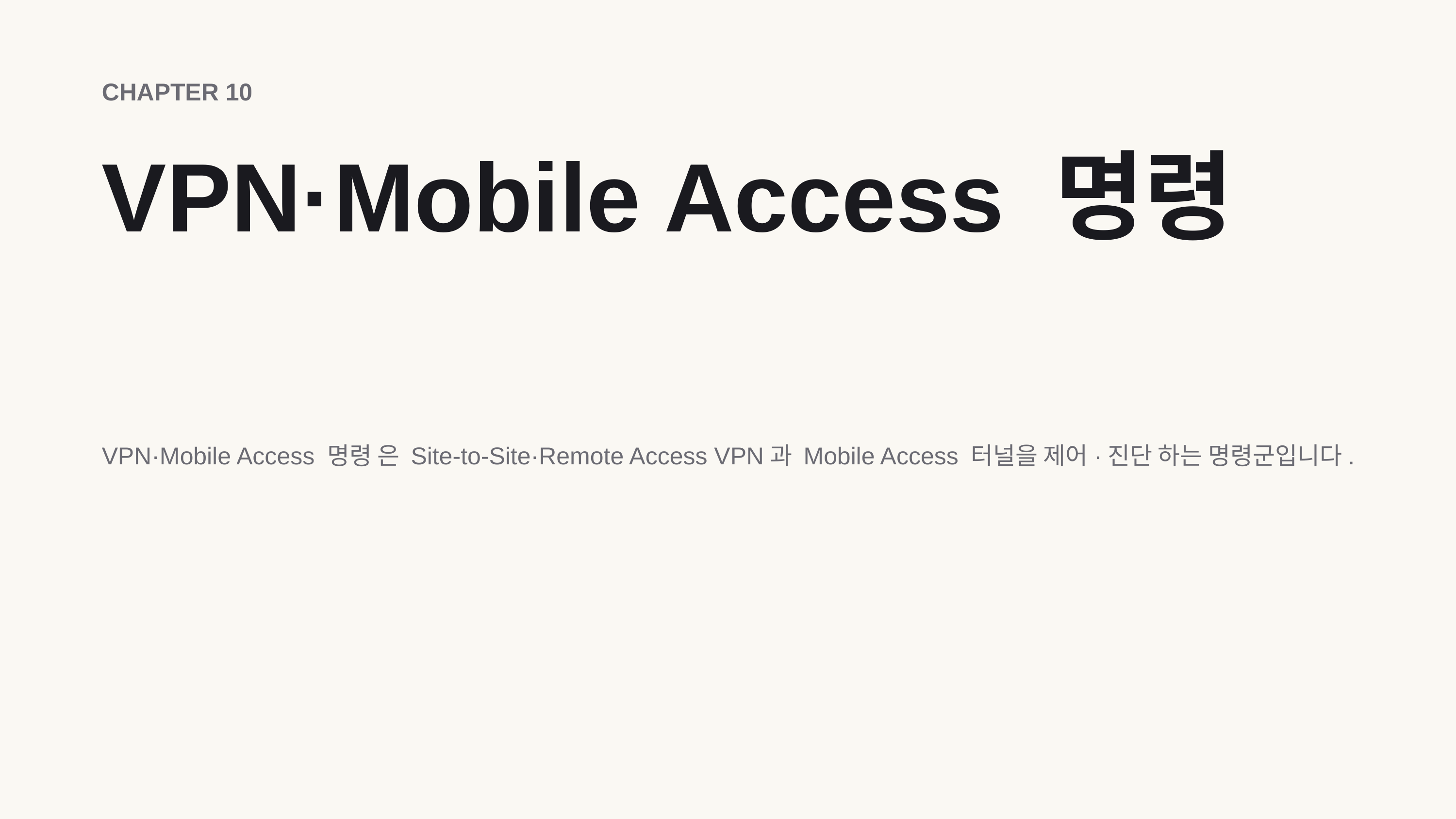

CHAPTER 10
VPN·Mobile Access 명령
VPN·Mobile Access 명령 은 Site-to-Site·Remote Access VPN과 Mobile Access 터널을 제어·진단 하는 명령군입니다.